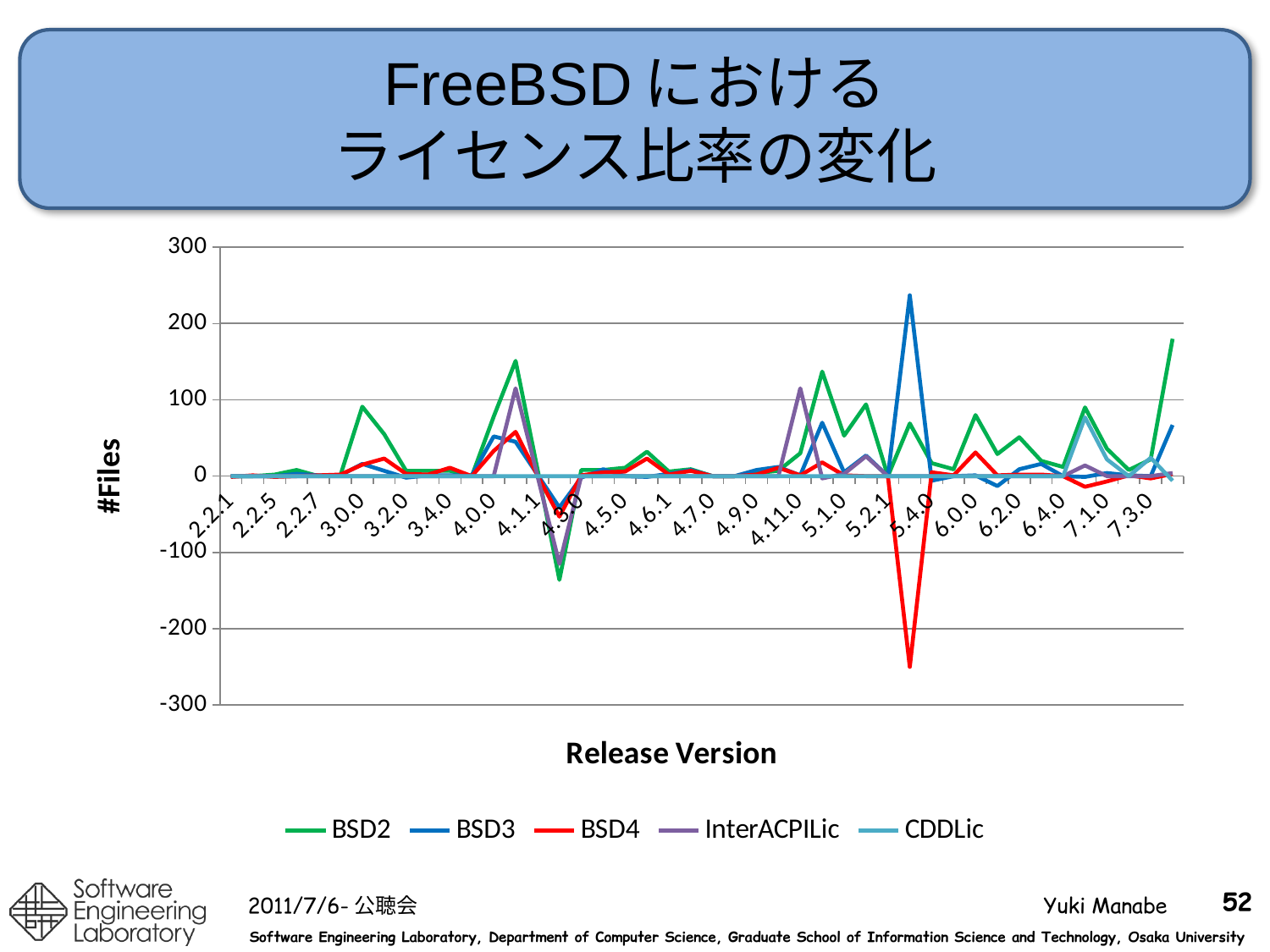

# FreeBSDにおける ライセンス比率の変化

### Chart

| Category | BSD2 | BSD3 | BSD4 | InterACPILic | CDDLic |
|---|---|---|---|---|---|
| 2.2.1 | 0.0 | 0.0 | -1.0 | 0.0 | 0.0 |
| 2.2.2 | 0.0 | 0.0 | 1.0 | 0.0 | 0.0 |
| 2.2.5 | 2.0 | 0.0 | -1.0 | 0.0 | 0.0 |
| 2.2.6 | 8.0 | 3.0 | 0.0 | 0.0 | 0.0 |
| 2.2.7 | 0.0 | 1.0 | 1.0 | 0.0 | 0.0 |
| 2.2.8 | 1.0 | 1.0 | 2.0 | 0.0 | 0.0 |
| 3.0.0 | 91.0 | 16.0 | 15.0 | 0.0 | 0.0 |
| 3.1.0 | 55.0 | 7.0 | 23.0 | 0.0 | 0.0 |
| 3.2.0 | 7.0 | -2.0 | 3.0 | 0.0 | 0.0 |
| 3.3.0 | 7.0 | 1.0 | 2.0 | 0.0 | 0.0 |
| 3.4.0 | 7.0 | 1.0 | 11.0 | 0.0 | 0.0 |
| 3.5.0 | 0.0 | 1.0 | 0.0 | 0.0 | 0.0 |
| 4.0.0 | 78.0 | 52.0 | 33.0 | 0.0 | 0.0 |
| 4.1.0 | 151.0 | 45.0 | 58.0 | 115.0 | 0.0 |
| 4.1.1 | 9.0 | 2.0 | 1.0 | 0.0 | 0.0 |
| 4.2.0 | -136.0 | -41.0 | -53.0 | -115.0 | 0.0 |
| 4.3.0 | 8.0 | -2.0 | 1.0 | 0.0 | 0.0 |
| 4.4.0 | 8.0 | 9.0 | 5.0 | 0.0 | 0.0 |
| 4.5.0 | 11.0 | 0.0 | 6.0 | 0.0 | 0.0 |
| 4.6.0 | 32.0 | -1.0 | 23.0 | 0.0 | 0.0 |
| 4.6.1 | 6.0 | 3.0 | 2.0 | 0.0 | 0.0 |
| 4.6.2 | 9.0 | 8.0 | 7.0 | 0.0 | 0.0 |
| 4.7.0 | 0.0 | 0.0 | 0.0 | 0.0 | 0.0 |
| 4.8.0 | 0.0 | 0.0 | 0.0 | 0.0 | 0.0 |
| 4.9.0 | 4.0 | 8.0 | 2.0 | 0.0 | 0.0 |
| 4.10.0 | 7.0 | 12.0 | 11.0 | 0.0 | 0.0 |
| 4.11.0 | 30.0 | 1.0 | 1.0 | 115.0 | 0.0 |
| 5.0.0 | 137.0 | 70.0 | 18.0 | -3.0 | 0.0 |
| 5.1.0 | 53.0 | 5.0 | 1.0 | 3.0 | 0.0 |
| 5.2.0 | 94.0 | 27.0 | 0.0 | 26.0 | 0.0 |
| 5.2.1 | 0.0 | 0.0 | 0.0 | 0.0 | 0.0 |
| 5.3.0 | 69.0 | 237.0 | -250.0 | 0.0 | 0.0 |
| 5.4.0 | 17.0 | -6.0 | 5.0 | 0.0 | 0.0 |
| 5.5.0 | 9.0 | 0.0 | 1.0 | 0.0 | 0.0 |
| 6.0.0 | 80.0 | 1.0 | 31.0 | 0.0 | 0.0 |
| 6.1.0 | 29.0 | -13.0 | 1.0 | 0.0 | 0.0 |
| 6.2.0 | 51.0 | 9.0 | 2.0 | 0.0 | 0.0 |
| 6.3.0 | 20.0 | 16.0 | 2.0 | 0.0 | 0.0 |
| 6.4.0 | 12.0 | 0.0 | 0.0 | 0.0 | 0.0 |
| 7.0.0 | 90.0 | -1.0 | -14.0 | 14.0 | 77.0 |
| 7.1.0 | 36.0 | 4.0 | -7.0 | 0.0 | 22.0 |
| 7.2.0 | 8.0 | 1.0 | 1.0 | 0.0 | 0.0 |
| 7.3.0 | 22.0 | 0.0 | -3.0 | 0.0 | 24.0 |
| 8.0.0 | 180.0 | 67.0 | 3.0 | 4.0 | -6.0 |
52
2011/7/6-公聴会
Yuki Manabe